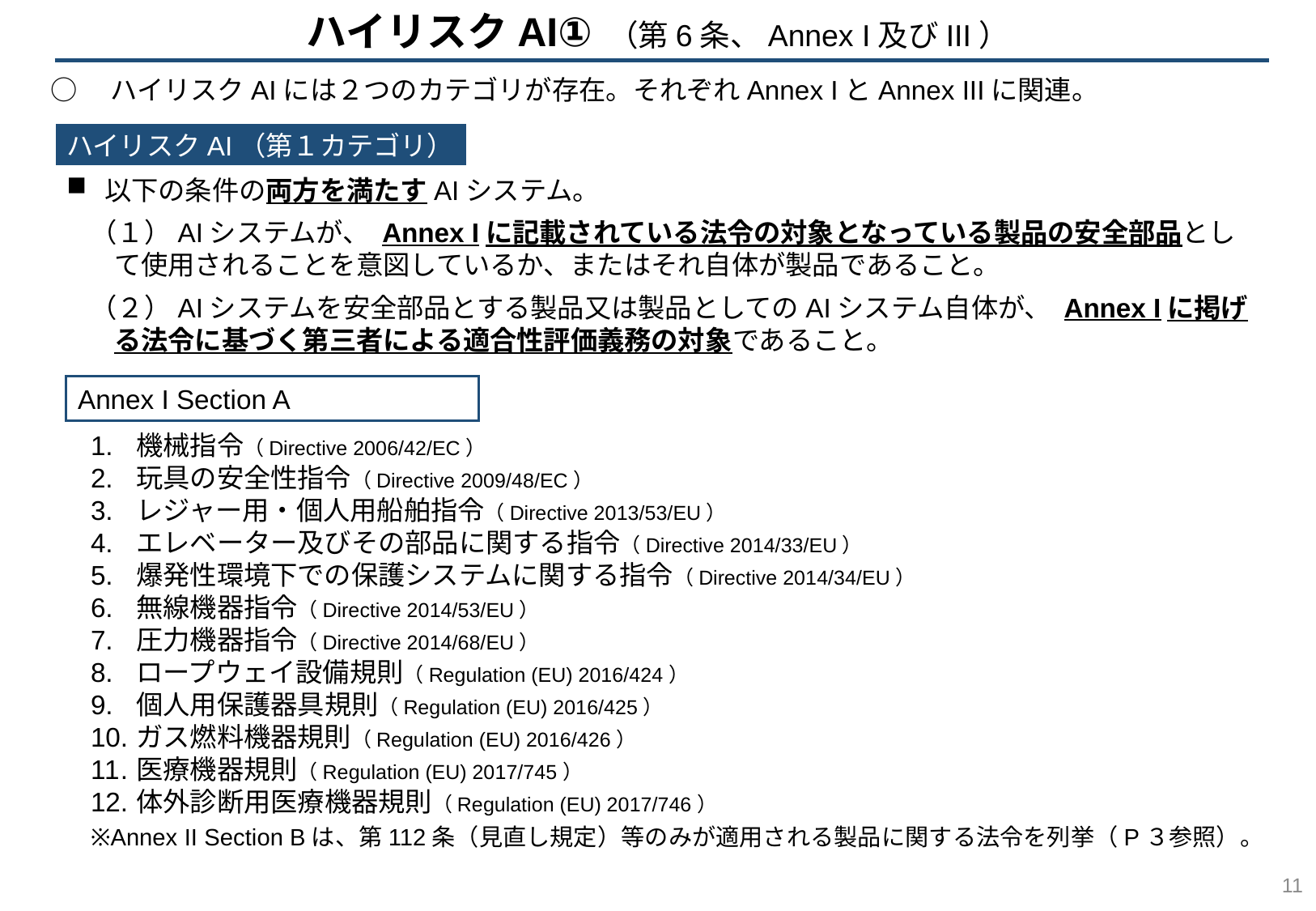

ハイリスクAI① （第6条、Annex I及びIII）
○　ハイリスクAIには２つのカテゴリが存在。それぞれAnnex IとAnnex IIIに関連。
ハイリスクAI（第１カテゴリ）
以下の条件の両方を満たすAIシステム。
（１）AIシステムが、 Annex Iに記載されている法令の対象となっている製品の安全部品として使用されることを意図しているか、またはそれ自体が製品であること。
（２）AIシステムを安全部品とする製品又は製品としてのAIシステム自体が、 Annex Iに掲げる法令に基づく第三者による適合性評価義務の対象であること。
Annex I Section A
機械指令（Directive 2006/42/EC）
玩具の安全性指令（Directive 2009/48/EC）
レジャー用・個人用船舶指令（Directive 2013/53/EU）
エレベーター及びその部品に関する指令（Directive 2014/33/EU）
爆発性環境下での保護システムに関する指令（Directive 2014/34/EU）
無線機器指令（Directive 2014/53/EU）
圧力機器指令（Directive 2014/68/EU）
ロープウェイ設備規則（Regulation (EU) 2016/424）
個人用保護器具規則（Regulation (EU) 2016/425）
ガス燃料機器規則（Regulation (EU) 2016/426）
医療機器規則（Regulation (EU) 2017/745）
体外診断用医療機器規則（Regulation (EU) 2017/746）
※Annex II Section Bは、第112条（見直し規定）等のみが適用される製品に関する法令を列挙（P３参照）。
11